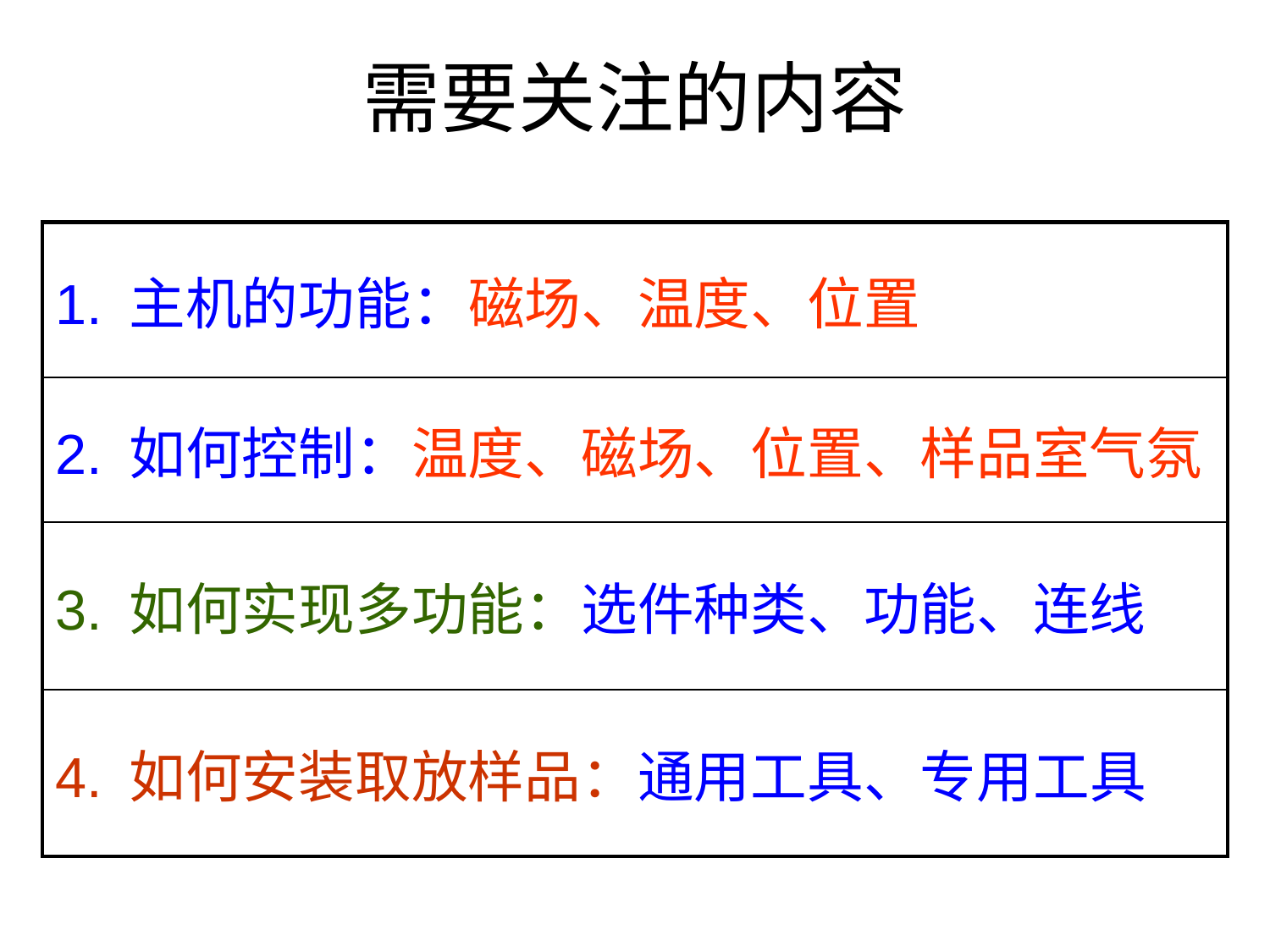

# 需要关注的内容
| 主机的功能：磁场、温度、位置 |
| --- |
| 如何控制：温度、磁场、位置、样品室气氛 |
| 如何实现多功能：选件种类、功能、连线 |
| 如何安装取放样品：通用工具、专用工具 |